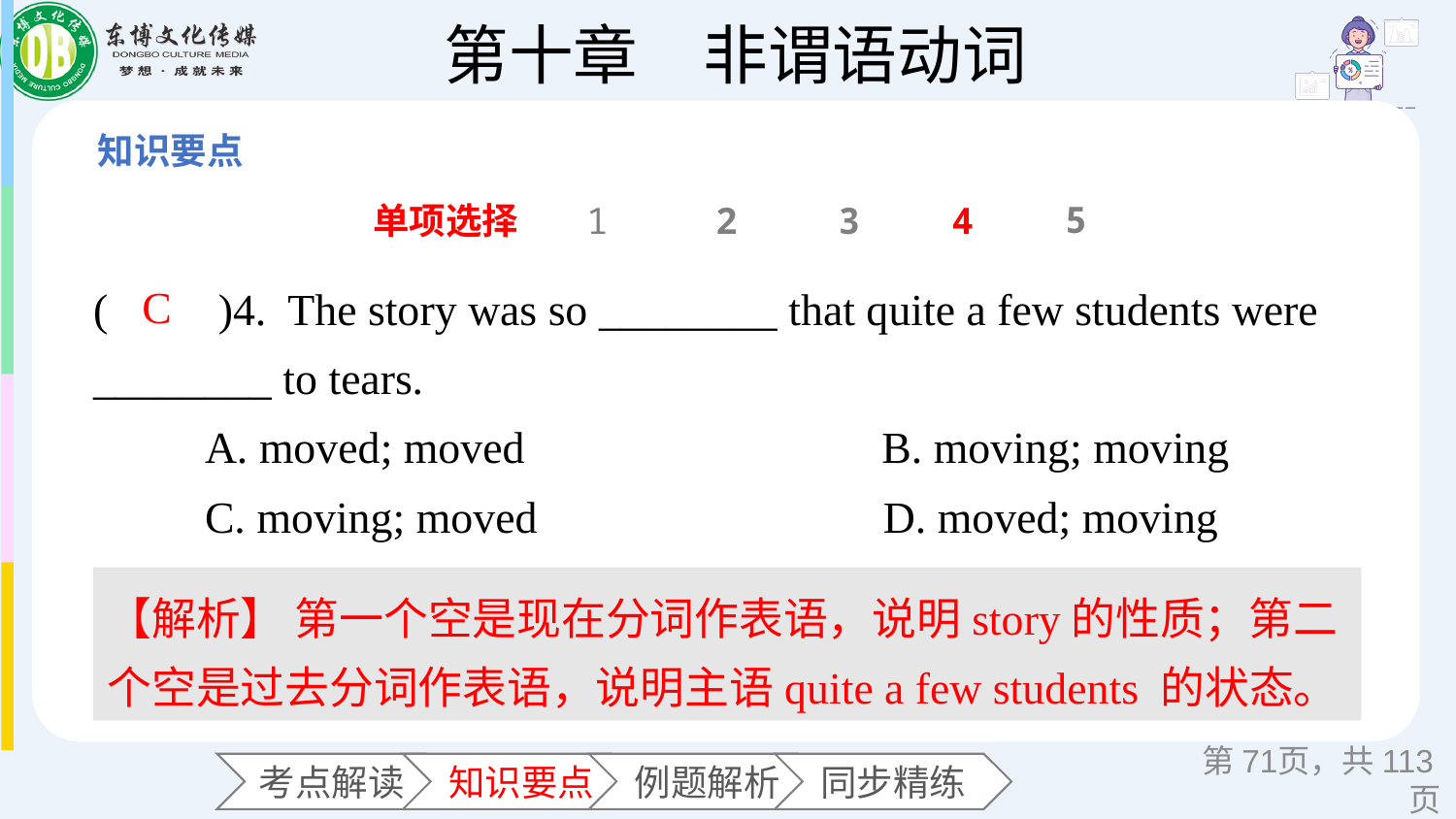

5
单项选择
1
2
3
4
(　　)4.  The story was so ________ that quite a few students were ________ to tears.
          A. moved; moved                                B. moving; moving
          C. moving; moved                               D. moved; moving
C
【解析】 第一个空是现在分词作表语，说明story的性质；第二个空是过去分词作表语，说明主语quite a few students 的状态。
第71页，共113页